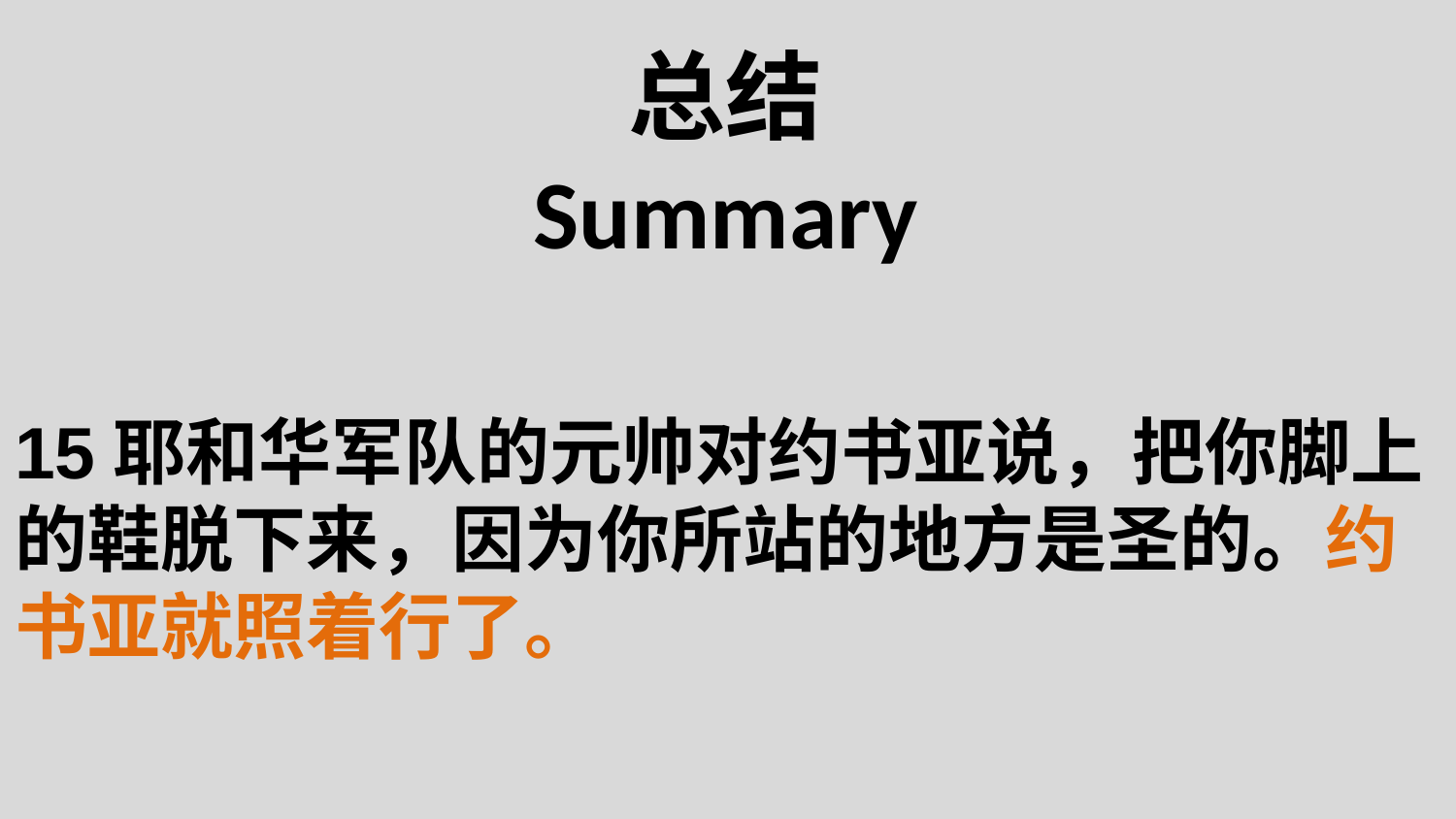

# 总结 Summary
15耶和华军队的元帅对约书亚说，把你脚上的鞋脱下来，因为你所站的地方是圣的。约书亚就照着行了。